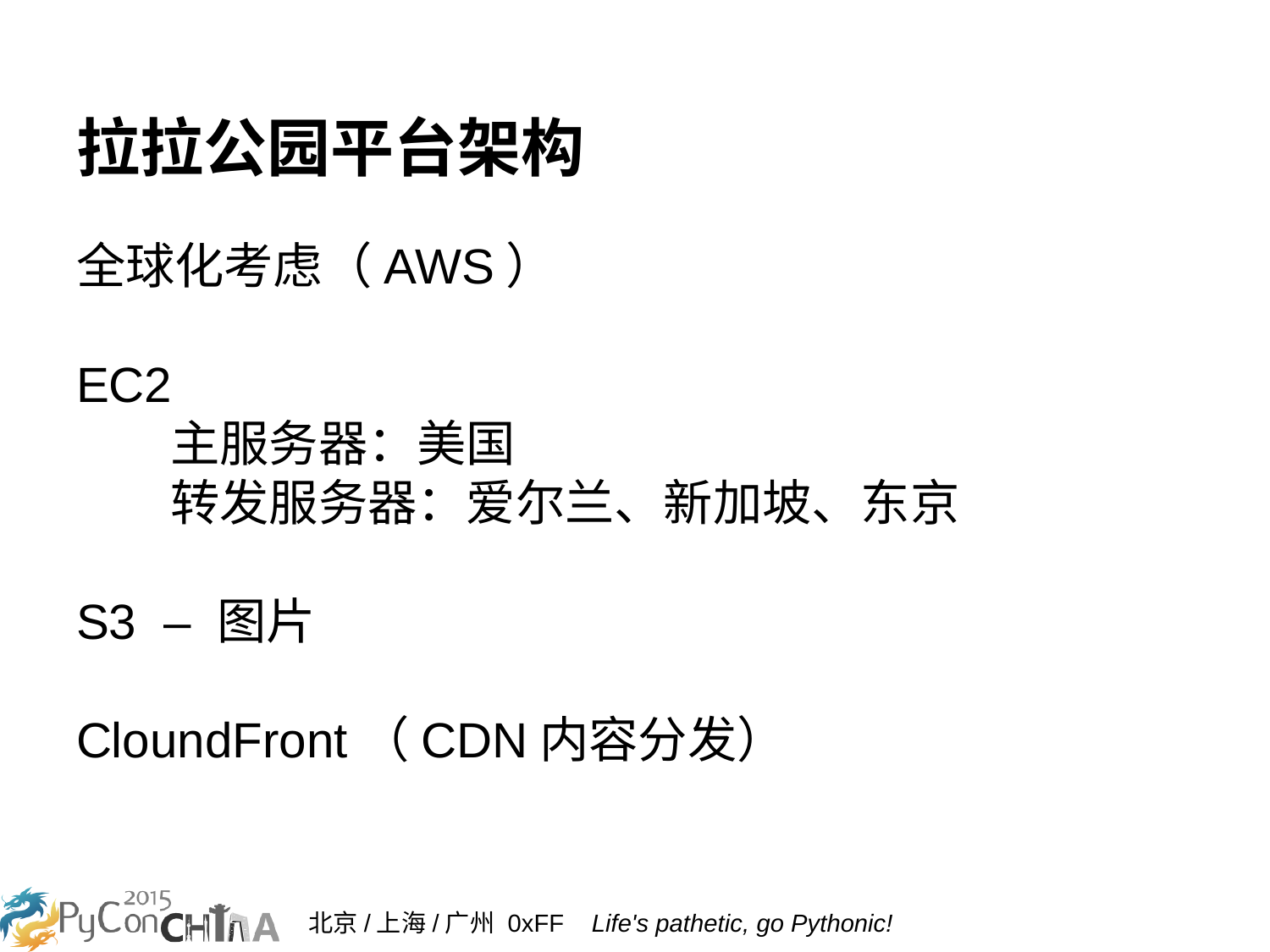

# 拉拉公园平台架构
全球化考虑（AWS）

EC2
      主服务器：美国
      转发服务器：爱尔兰、新加坡、东京

S3  – 图片

CloundFront（CDN内容分发）